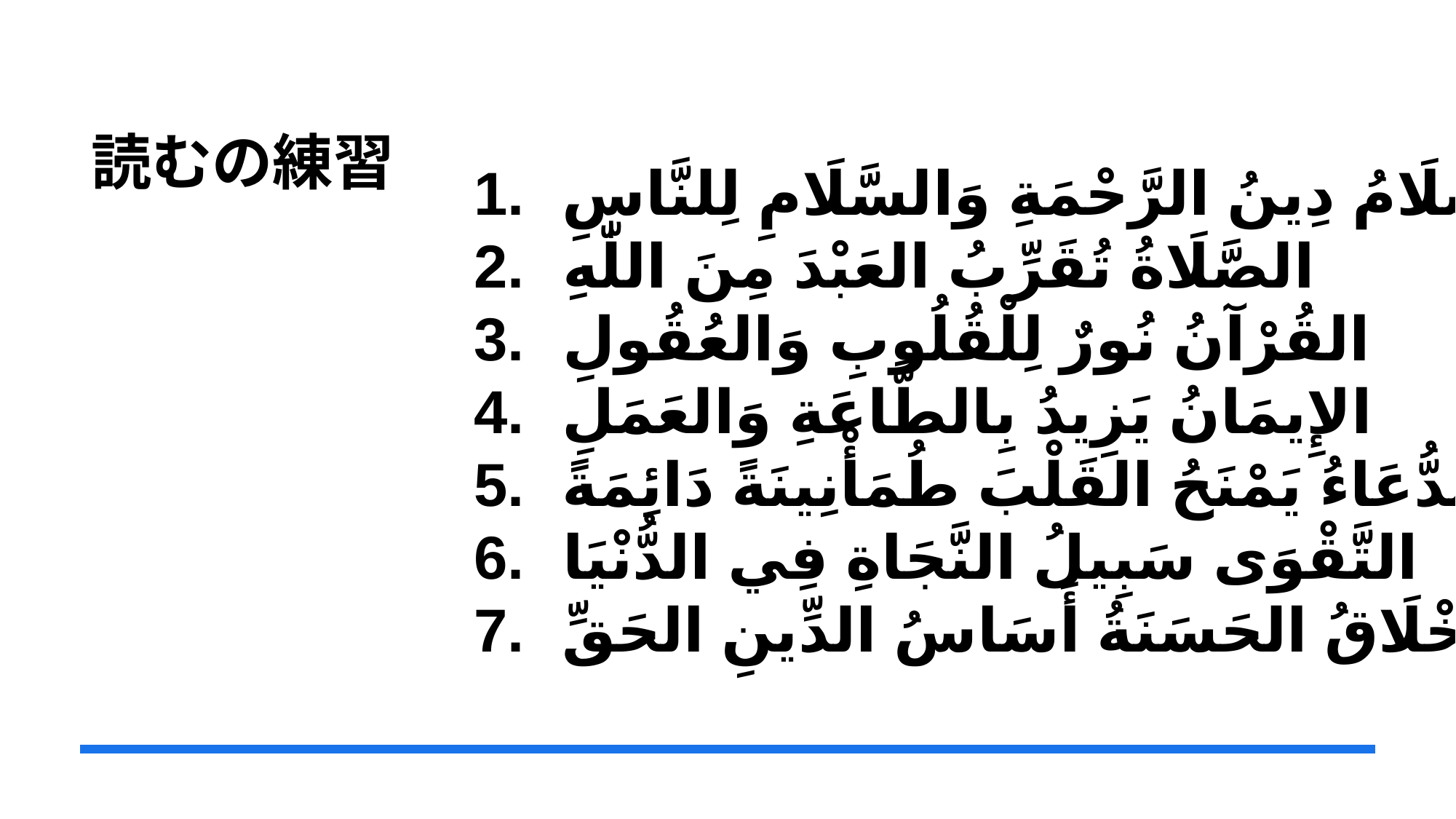

# 読むの練習
الإِسْلَامُ دِينُ الرَّحْمَةِ وَالسَّلَامِ لِلنَّاسِ
الصَّلَاةُ تُقَرِّبُ العَبْدَ مِنَ اللّٰهِ
القُرْآنُ نُورٌ لِلْقُلُوبِ وَالعُقُولِ
الإِيمَانُ يَزِيدُ بِالطَّاعَةِ وَالعَمَلِ
الدُّعَاءُ يَمْنَحُ القَلْبَ طُمَأْنِينَةً دَائِمَةً
التَّقْوَى سَبِيلُ النَّجَاةِ فِي الدُّنْيَا
الأَخْلَاقُ الحَسَنَةُ أَسَاسُ الدِّينِ الحَقِّ